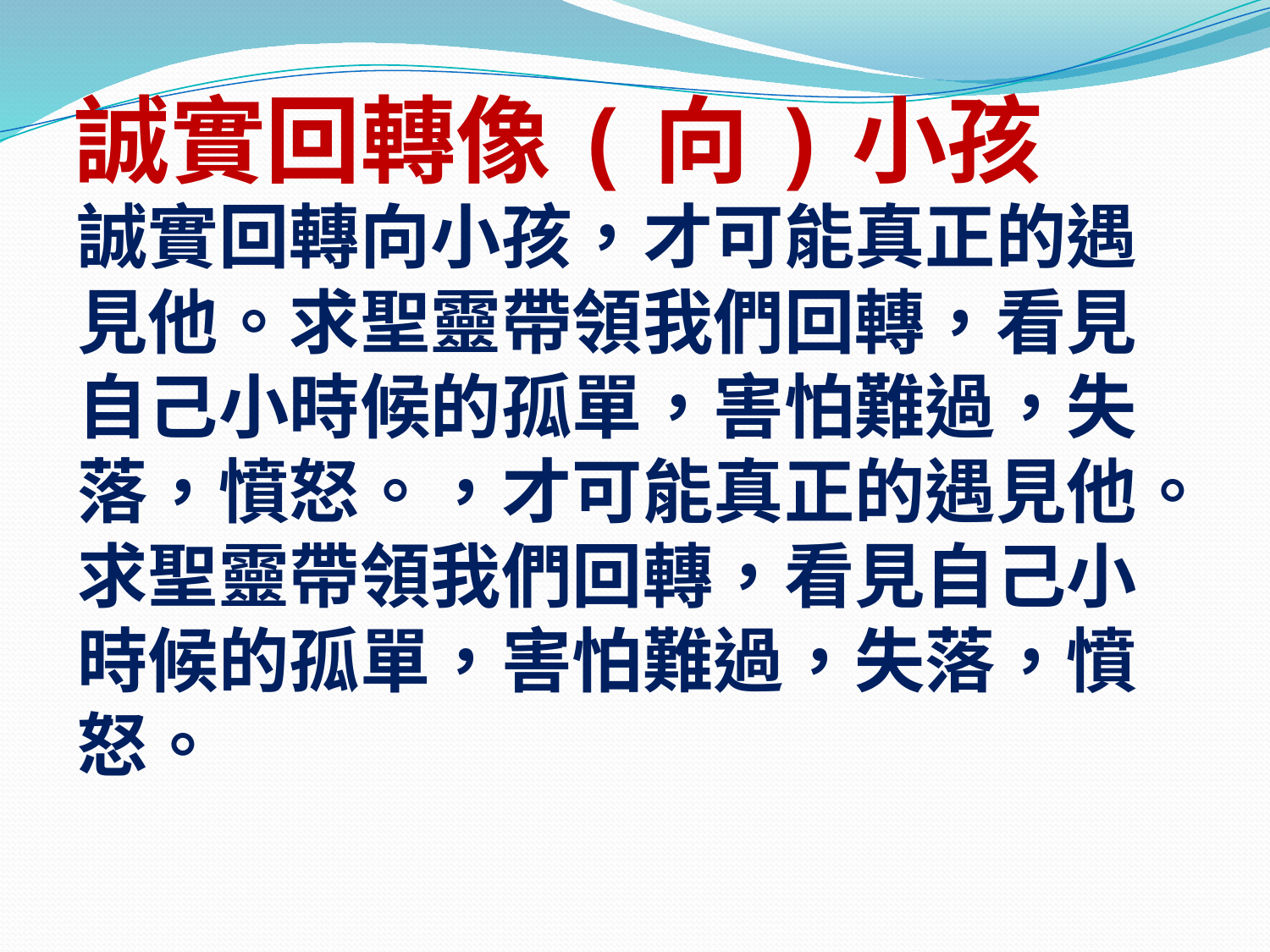

# 誠實回轉像(向)小孩
誠實回轉向小孩，才可能真正的遇見他。求聖靈帶領我們回轉，看見自己小時候的孤單，害怕難過，失落，憤怒。，才可能真正的遇見他。求聖靈帶領我們回轉，看見自己小時候的孤單，害怕難過，失落，憤怒。